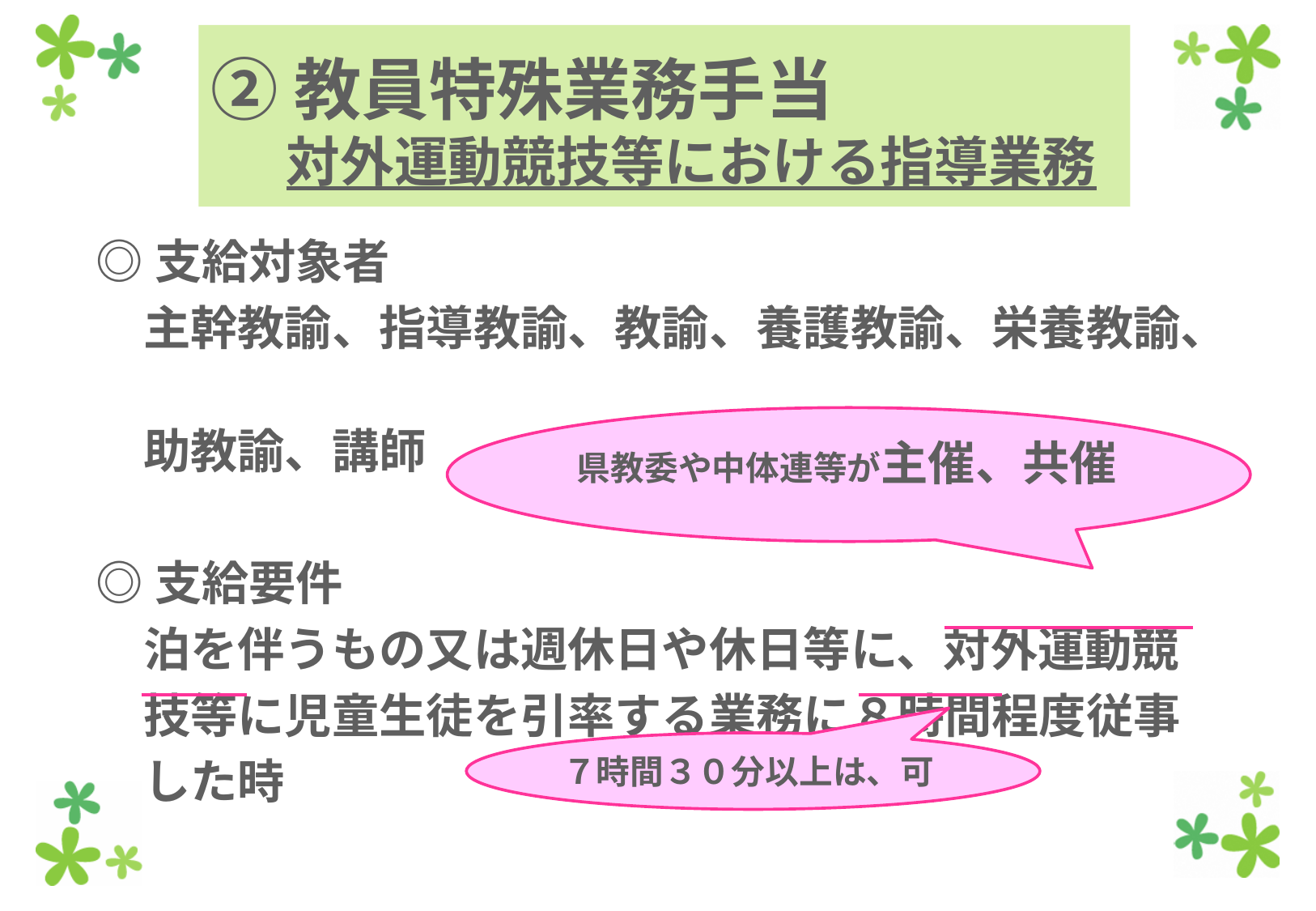

②教員特殊業務手当
　対外運動競技等における指導業務

◎支給対象者
　主幹教諭、指導教諭、教諭、養護教諭、栄養教諭、
　助教諭、講師

◎支給要件
　泊を伴うもの又は週休日や休日等に、対外運動競
　技等に児童生徒を引率する業務に８時間程度従事
　した時

県教委や中体連等が主催、共催
７時間３０分以上は、可